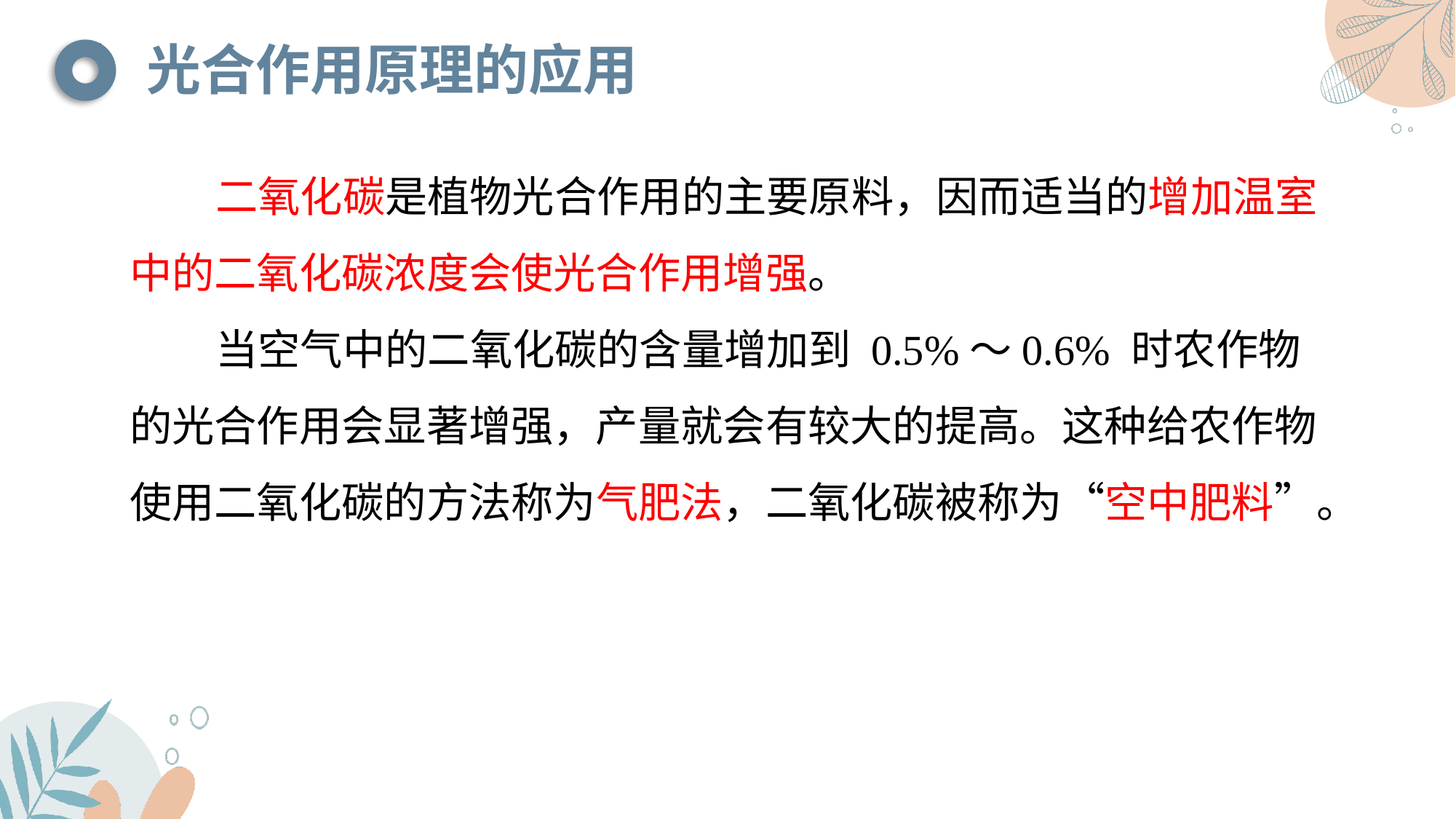

光合作用原理的应用
        二氧化碳是植物光合作用的主要原料，因而适当的增加温室中的二氧化碳浓度会使光合作用增强。
        当空气中的二氧化碳的含量增加到 0.5%～0.6% 时农作物的光合作用会显著增强，产量就会有较大的提高。这种给农作物使用二氧化碳的方法称为气肥法，二氧化碳被称为“空中肥料”。